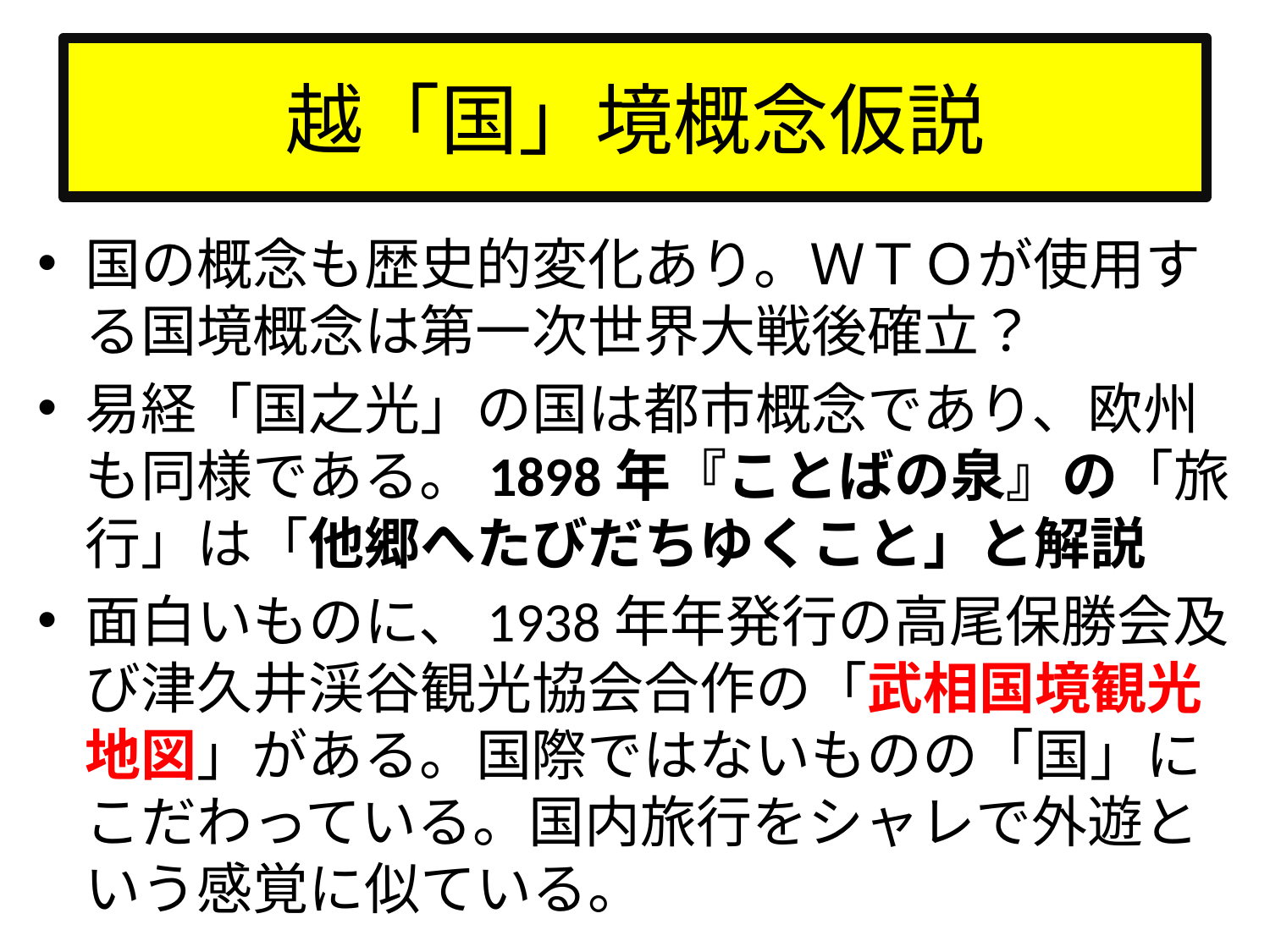

# 越「国」境概念仮説
国の概念も歴史的変化あり。ＷＴＯが使用する国境概念は第一次世界大戦後確立？
易経「国之光」の国は都市概念であり、欧州も同様である。1898年『ことばの泉』の「旅行」は「他郷へたびだちゆくこと」と解説
面白いものに、1938年年発行の高尾保勝会及び津久井渓谷観光協会合作の「武相国境観光地図」がある。国際ではないものの「国」にこだわっている。国内旅行をシャレで外遊という感覚に似ている。